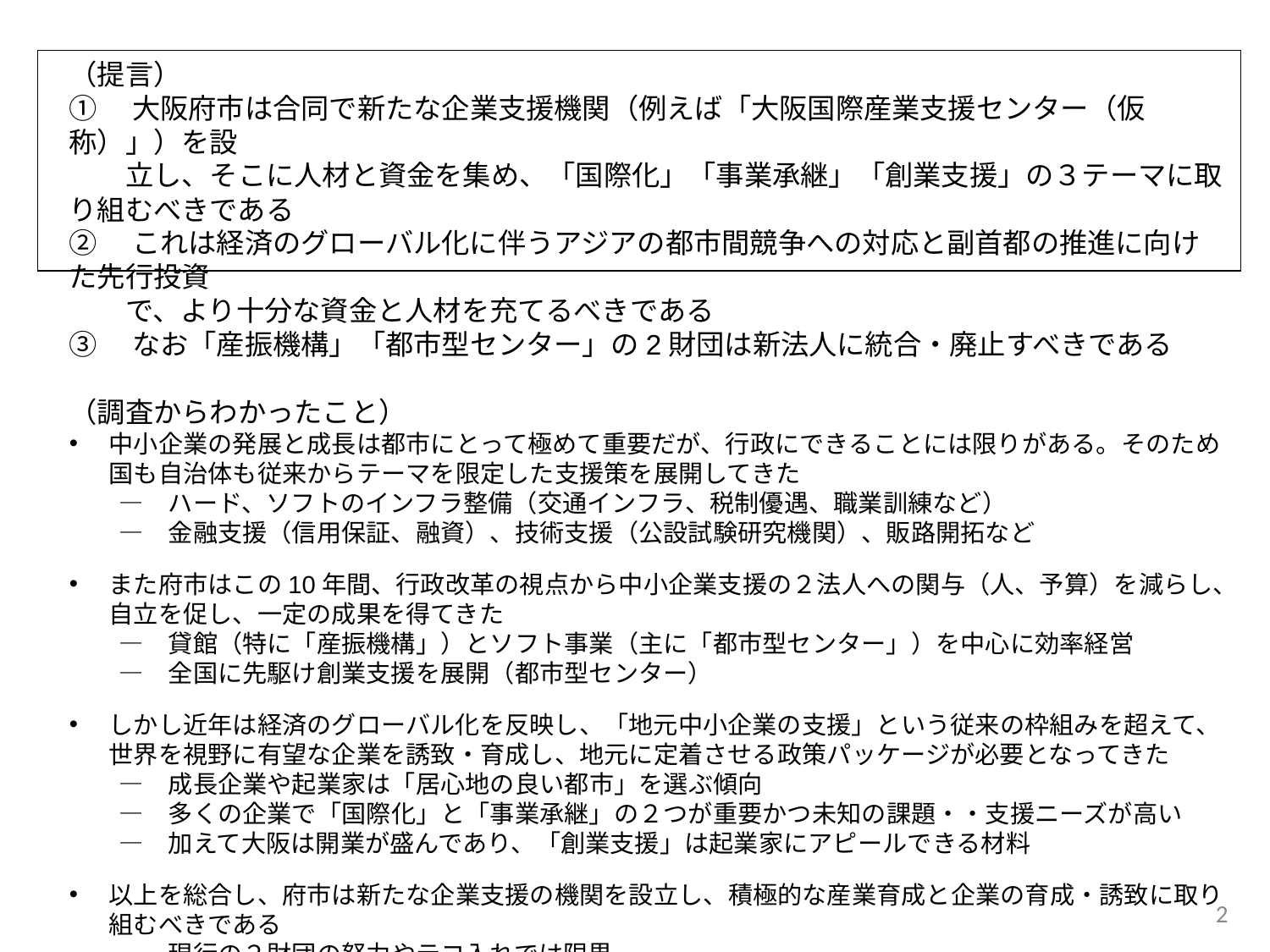

（提言）
①　大阪府市は合同で新たな企業支援機関（例えば「大阪国際産業支援センター（仮称）」）を設
　　立し、そこに人材と資金を集め、「国際化」「事業承継」「創業支援」の３テーマに取り組むべきである
②　これは経済のグローバル化に伴うアジアの都市間競争への対応と副首都の推進に向けた先行投資
　　で、より十分な資金と人材を充てるべきである
③　なお「産振機構」「都市型センター」の2財団は新法人に統合・廃止すべきである

（調査からわかったこと）
中小企業の発展と成長は都市にとって極めて重要だが、行政にできることには限りがある。そのため国も自治体も従来からテーマを限定した支援策を展開してきた
　　―　ハード、ソフトのインフラ整備（交通インフラ、税制優遇、職業訓練など）
　　―　金融支援（信用保証、融資）、技術支援（公設試験研究機関）、販路開拓など

また府市はこの10年間、行政改革の視点から中小企業支援の２法人への関与（人、予算）を減らし、自立を促し、一定の成果を得てきた
　　―　貸館（特に「産振機構」）とソフト事業（主に「都市型センター」）を中心に効率経営
　　―　全国に先駆け創業支援を展開（都市型センター）

しかし近年は経済のグローバル化を反映し、「地元中小企業の支援」という従来の枠組みを超えて、世界を視野に有望な企業を誘致・育成し、地元に定着させる政策パッケージが必要となってきた
　　―　成長企業や起業家は「居心地の良い都市」を選ぶ傾向
　　―　多くの企業で「国際化」と「事業承継」の２つが重要かつ未知の課題・・支援ニーズが高い
　　―　加えて大阪は開業が盛んであり、「創業支援」は起業家にアピールできる材料

以上を総合し、府市は新たな企業支援の機関を設立し、積極的な産業育成と企業の育成・誘致に取り組むべきである
　　―　現行の２財団の努力やテコ入れでは限界
　　―　アジアの都市間競争と副首都推進に照らすと「オール大阪」としての一元的かつ強力な企業支援機関が必須
　　―　特区、万博、IRの推進と合わせた強化・投資策は極めてタイムリー
2